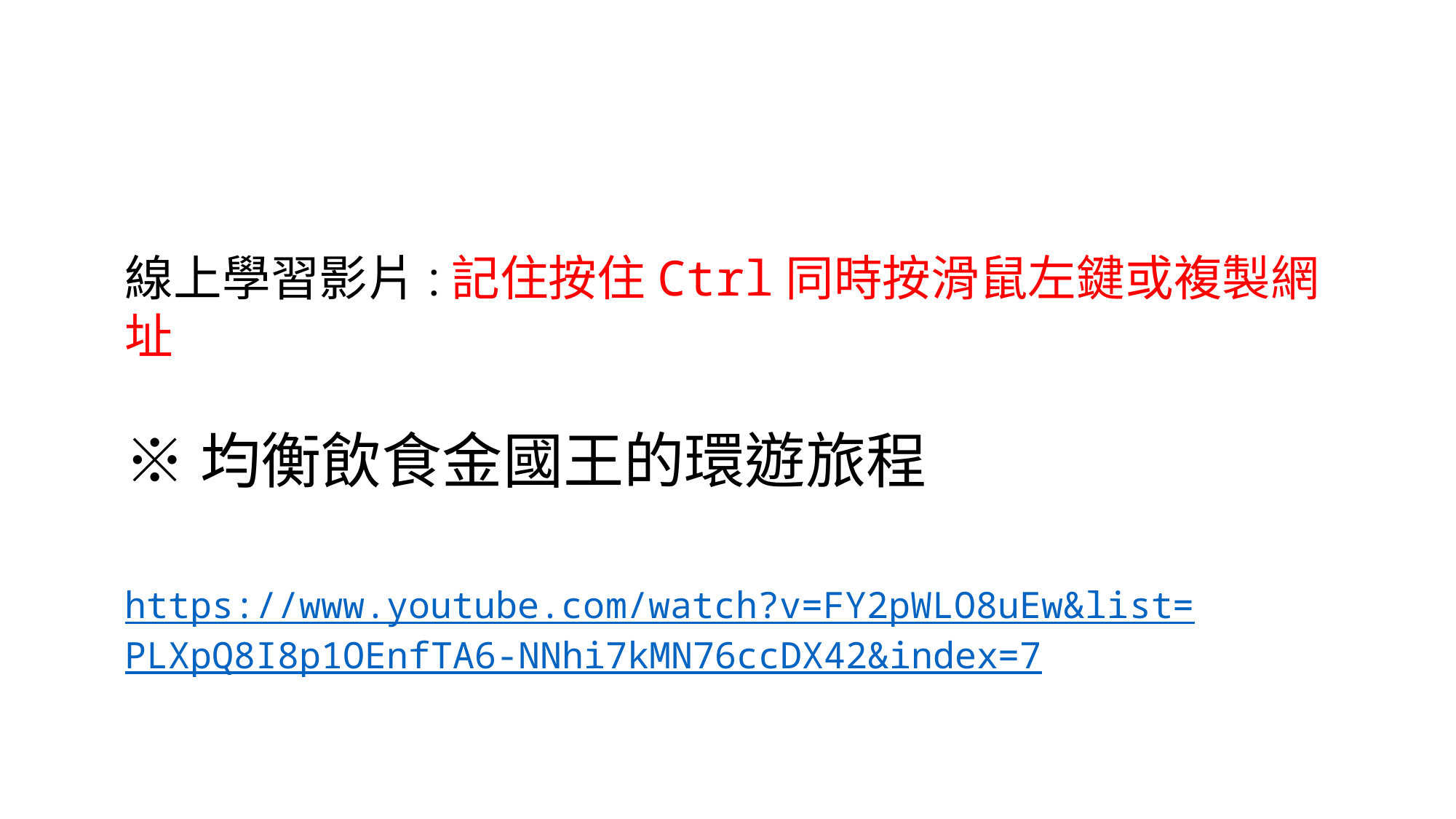

#
線上學習影片:記住按住Ctrl同時按滑鼠左鍵或複製網址

※均衡飲食金國王的環遊旅程

https://www.youtube.com/watch?v=FY2pWLO8uEw&list=PLXpQ8I8p1OEnfTA6-NNhi7kMN76ccDX42&index=7